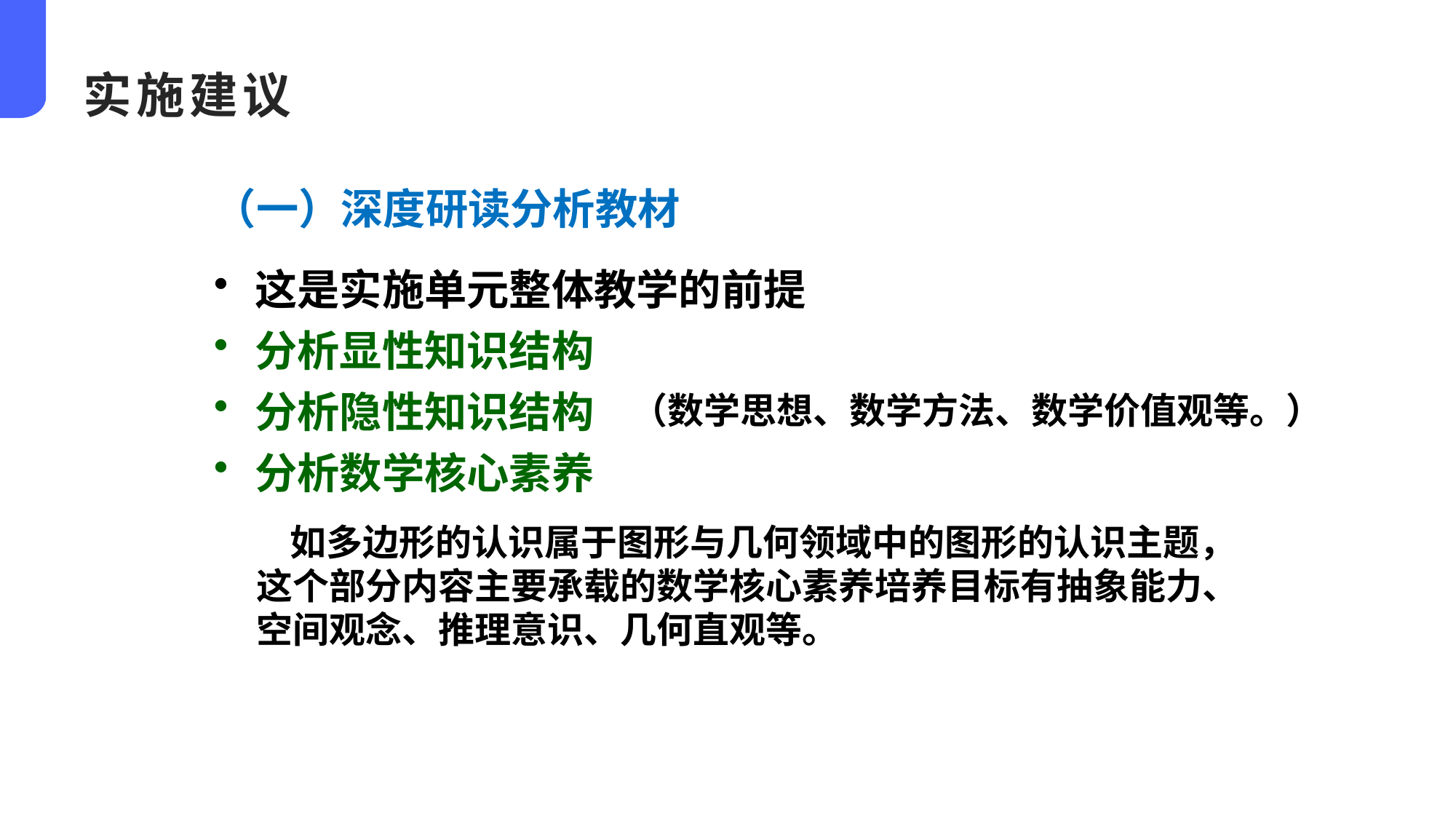

实施建议
（一）深度研读分析教材
这是实施单元整体教学的前提
分析显性知识结构
分析隐性知识结构
分析数学核心素养
（数学思想、数学方法、数学价值观等。）
   如多边形的认识属于图形与几何领域中的图形的认识主题，这个部分内容主要承载的数学核心素养培养目标有抽象能力、空间观念、推理意识、几何直观等。